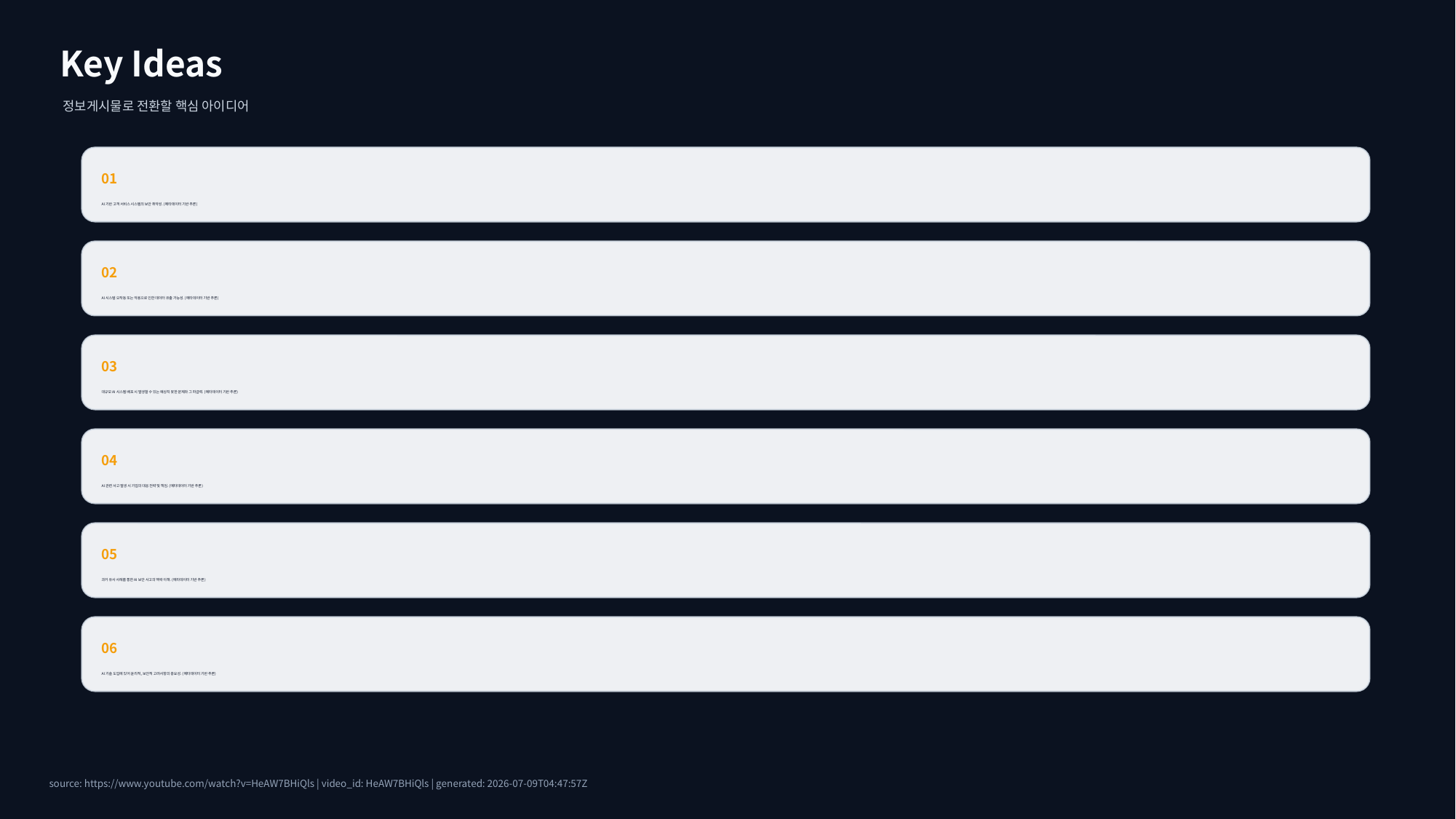

Key Ideas
정보게시물로 전환할 핵심 아이디어

01
AI 기반 고객 서비스 시스템의 보안 취약성. (메타데이터 기반 추론)

02
AI 시스템 오작동 또는 악용으로 인한 데이터 유출 가능성. (메타데이터 기반 추론)

03
대규모 AI 시스템 배포 시 발생할 수 있는 예상치 못한 문제와 그 파급력. (메타데이터 기반 추론)

04
AI 관련 사고 발생 시 기업의 대응 전략 및 책임. (메타데이터 기반 추론)

05
과거 유사 사례를 통한 AI 보안 사고의 맥락 이해. (메타데이터 기반 추론)

06
AI 기술 도입에 있어 윤리적, 보안적 고려사항의 중요성. (메타데이터 기반 추론)
source: https://www.youtube.com/watch?v=HeAW7BHiQls | video_id: HeAW7BHiQls | generated: 2026-07-09T04:47:57Z